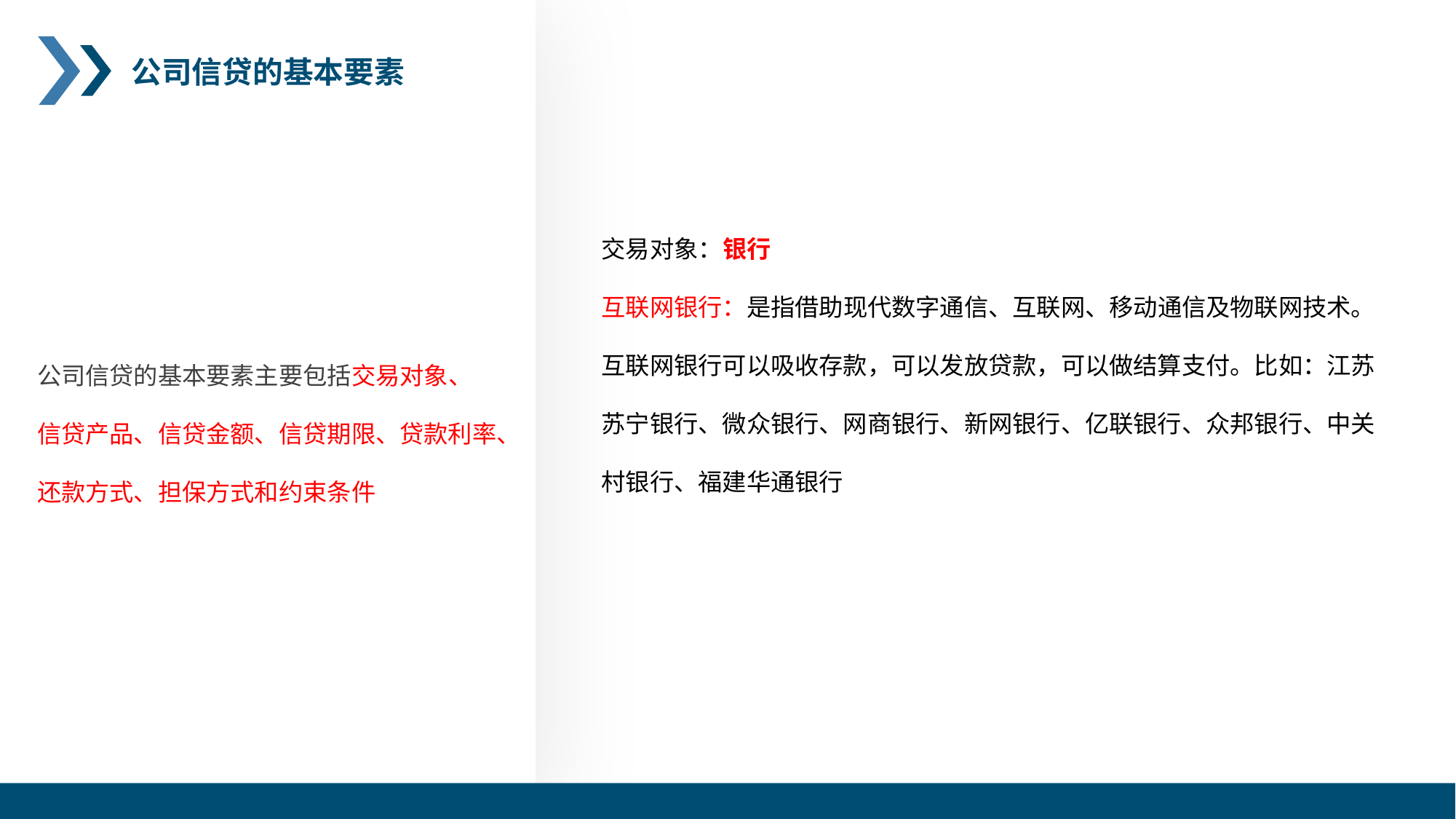

公司信贷的基本要素
交易对象：银行
互联网银行：是指借助现代数字通信、互联网、移动通信及物联网技术。
互联网银行可以吸收存款，可以发放贷款，可以做结算支付。比如：江苏
苏宁银行、微众银行、网商银行、新网银行、亿联银行、众邦银行、中关
村银行、福建华通银行
公司信贷的基本要素主要包括交易对象、
信贷产品、信贷金额、信贷期限、贷款利率、
还款方式、担保方式和约束条件